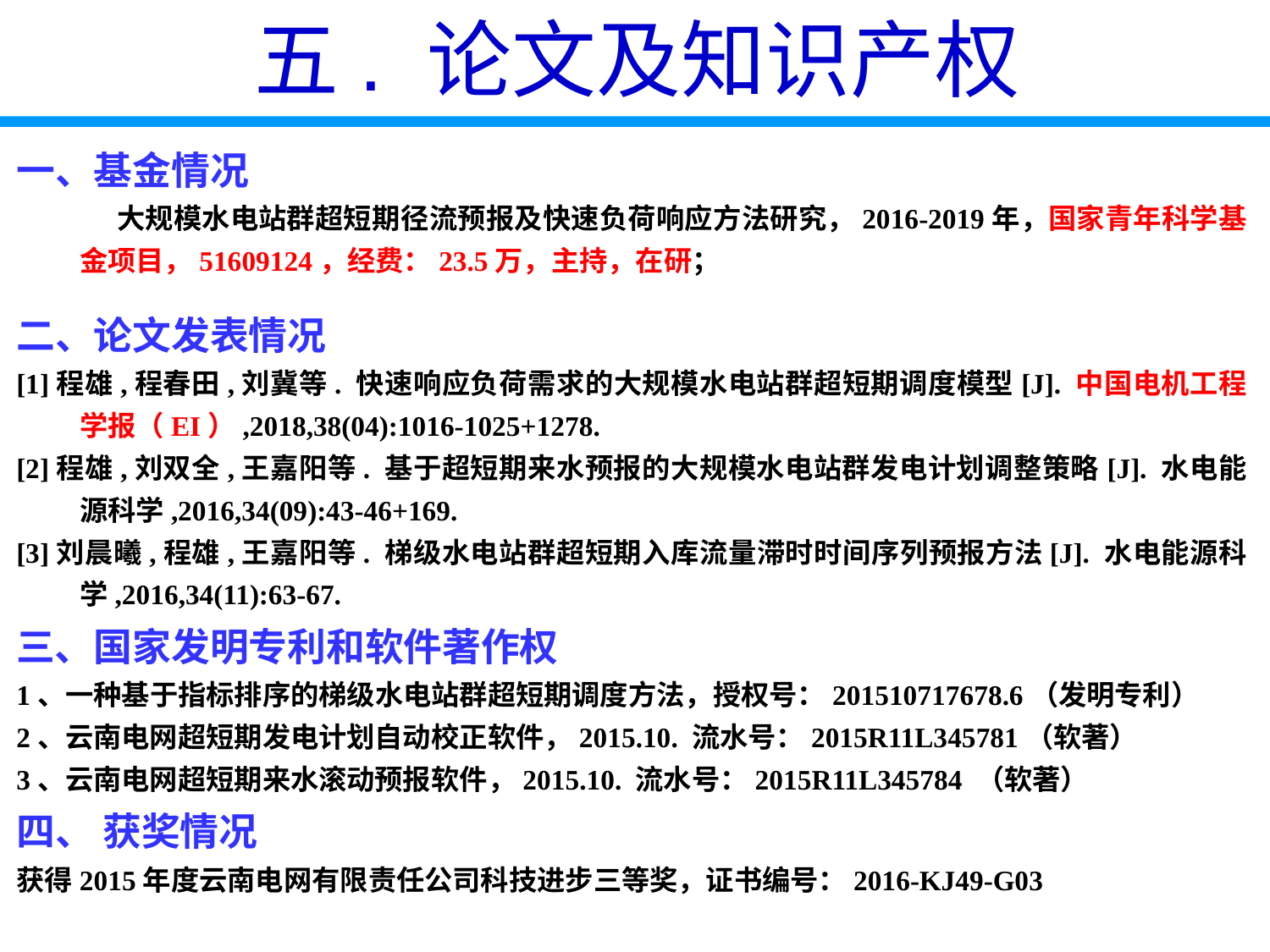

五. 论文及知识产权
一、基金情况
大规模水电站群超短期径流预报及快速负荷响应方法研究，2016-2019年，国家青年科学基金项目，51609124，经费：23.5万，主持，在研；
二、论文发表情况
[1]程雄,程春田,刘冀等. 快速响应负荷需求的大规模水电站群超短期调度模型[J]. 中国电机工程学报（EI）,2018,38(04):1016-1025+1278.
[2]程雄,刘双全,王嘉阳等. 基于超短期来水预报的大规模水电站群发电计划调整策略[J]. 水电能源科学,2016,34(09):43-46+169.
[3]刘晨曦,程雄,王嘉阳等. 梯级水电站群超短期入库流量滞时时间序列预报方法[J]. 水电能源科学,2016,34(11):63-67.
三、国家发明专利和软件著作权
1、一种基于指标排序的梯级水电站群超短期调度方法，授权号：201510717678.6（发明专利）
2、云南电网超短期发电计划自动校正软件，2015.10. 流水号：2015R11L345781（软著）
3、云南电网超短期来水滚动预报软件，2015.10. 流水号：2015R11L345784 （软著）
四、 获奖情况
获得2015年度云南电网有限责任公司科技进步三等奖，证书编号：2016-KJ49-G03